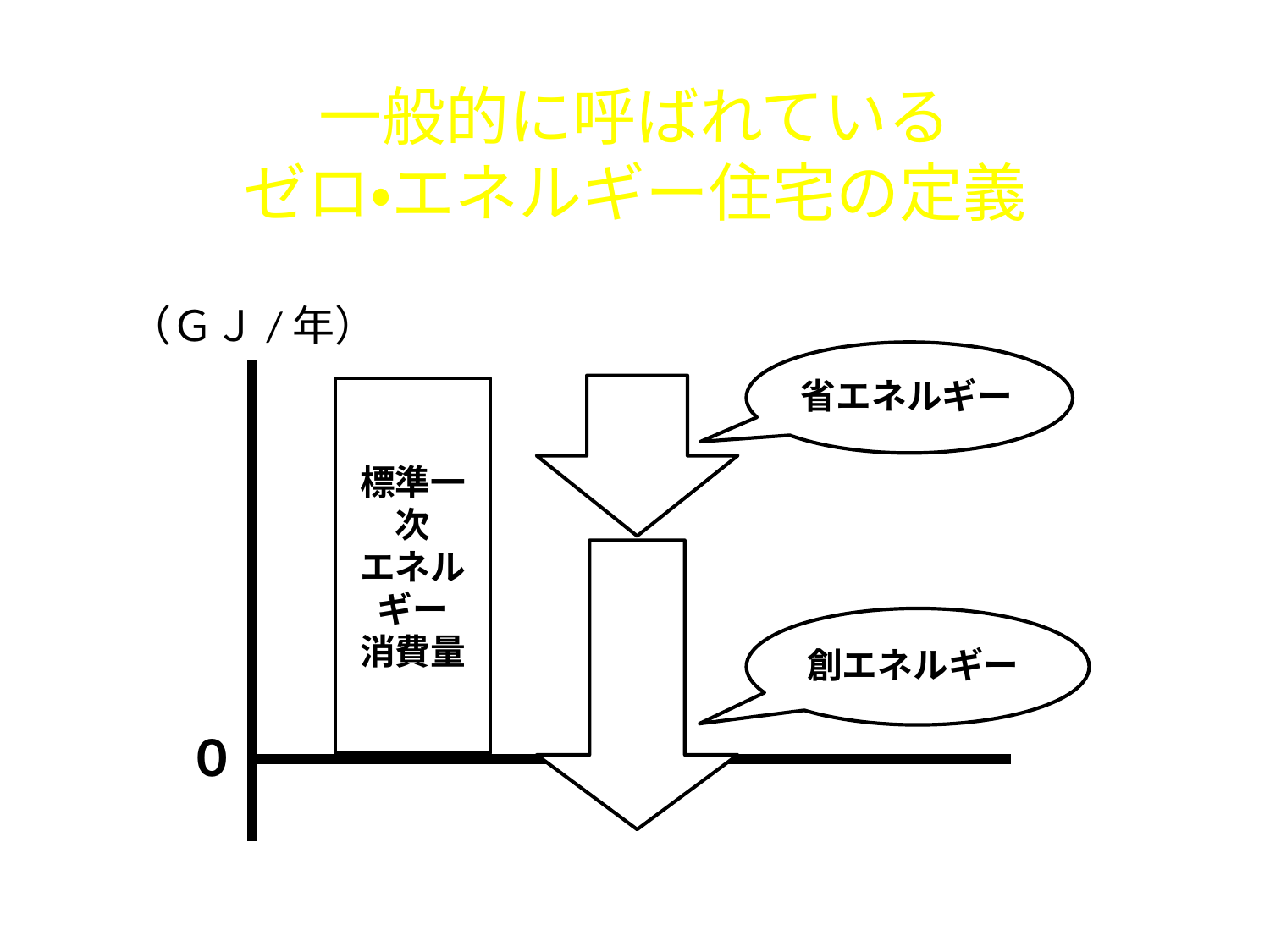

# 一般的に呼ばれている ゼロ・エネルギー住宅の定義
（ＧＪ/年）

省エネルギー

標準一次
エネルギー
消費量

創エネルギー
０